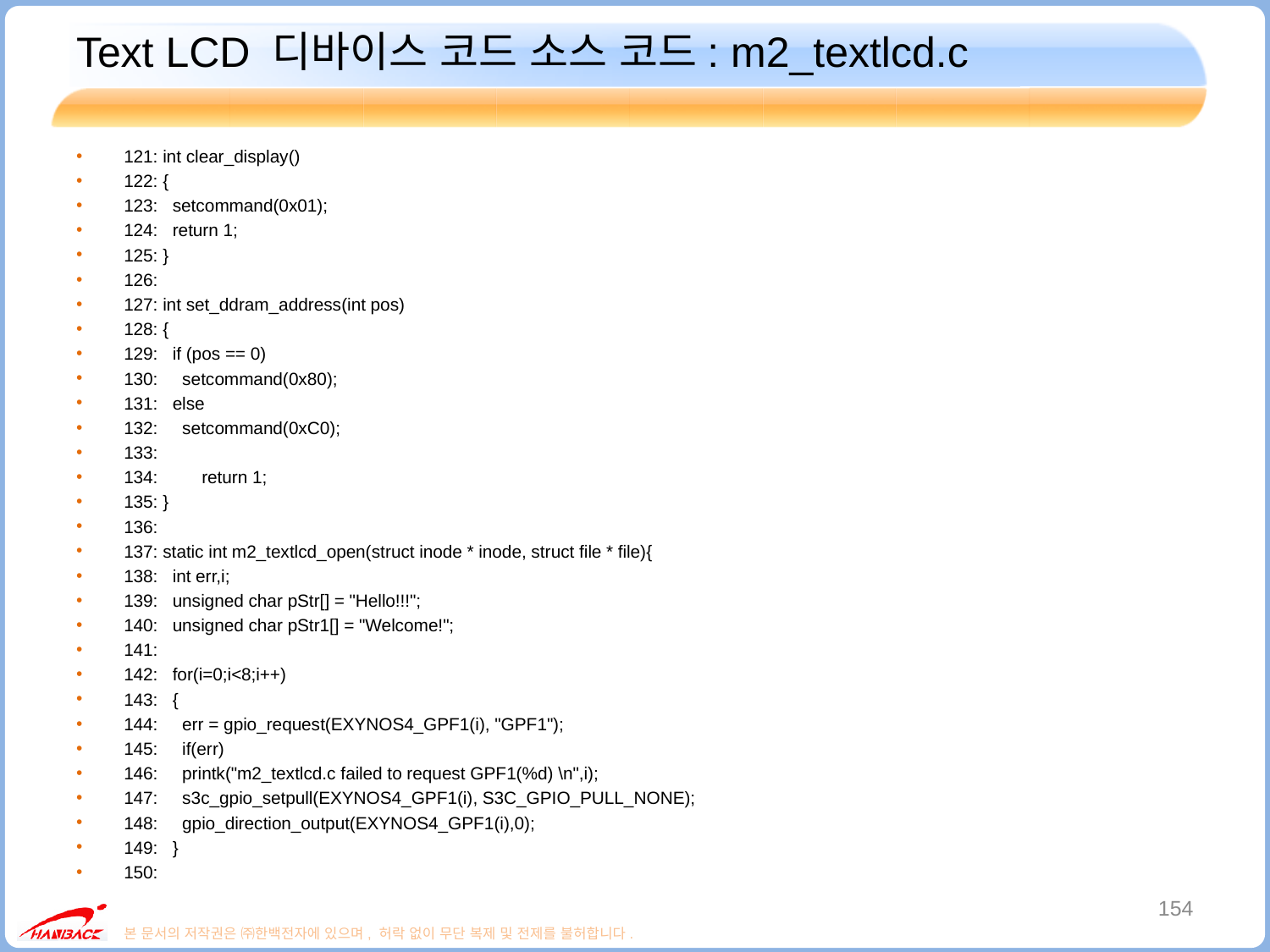

# Text LCD 디바이스 코드 소스 코드: m2_textlcd.c
121: int clear_display()
122: {
123:   setcommand(0x01);
124:   return 1;
125: }
126:
127: int set_ddram_address(int pos)
128: {
129:   if (pos == 0)
130:     setcommand(0x80);
131:   else
132:     setcommand(0xC0);
133:
134:         return 1;
135: }
136:
137: static int m2_textlcd_open(struct inode * inode, struct file * file){
138:   int err,i;
139:   unsigned char pStr[] = "Hello!!!";
140:   unsigned char pStr1[] = "Welcome!";
141:
142:   for(i=0;i<8;i++)
143:   {
144:     err = gpio_request(EXYNOS4_GPF1(i), "GPF1");
145:     if(err)
146:     printk("m2_textlcd.c failed to request GPF1(%d) \n",i);
147:     s3c_gpio_setpull(EXYNOS4_GPF1(i), S3C_GPIO_PULL_NONE);
148:     gpio_direction_output(EXYNOS4_GPF1(i),0);
149:   }
150:
154